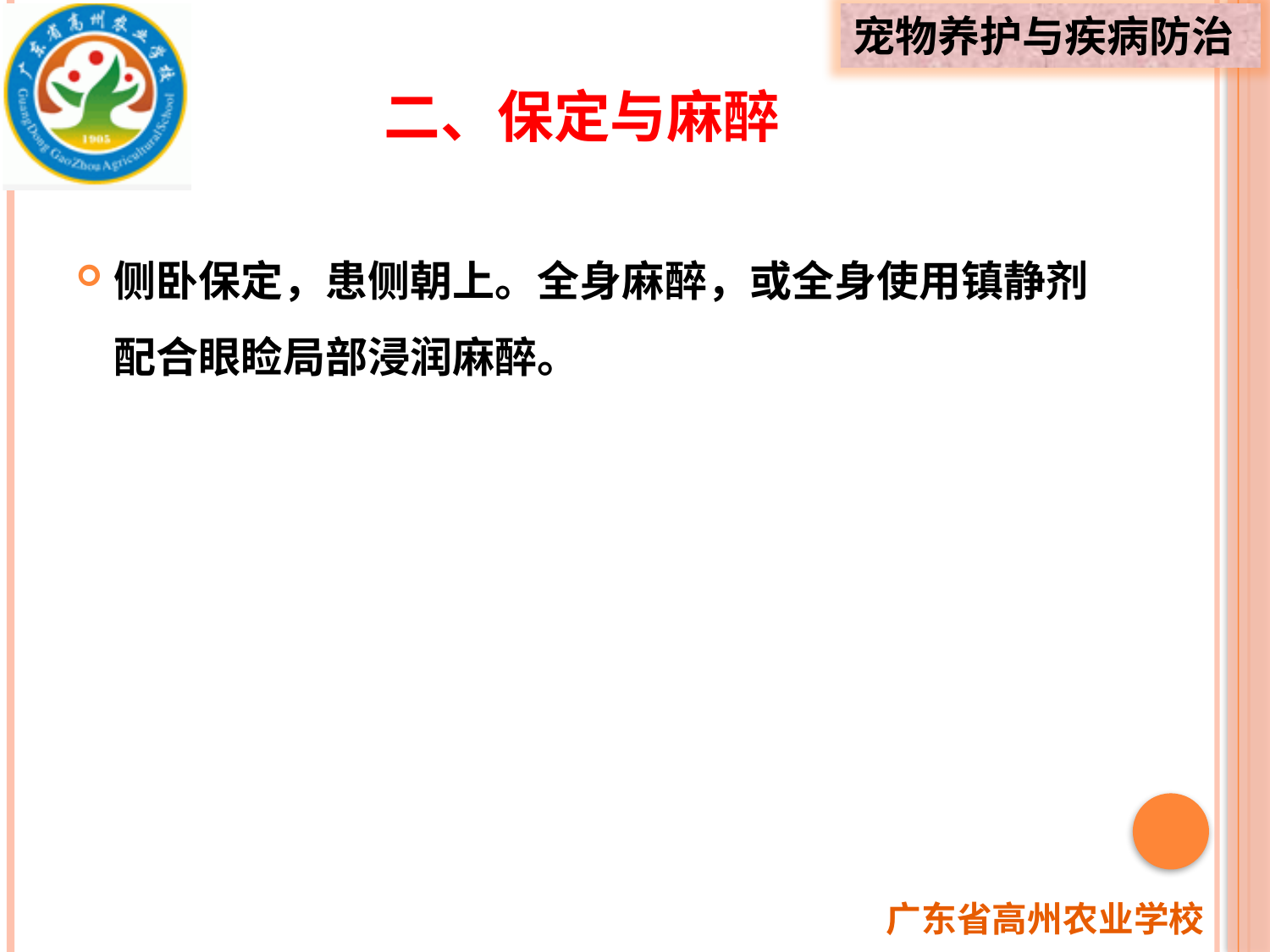

二、保定与麻醉
侧卧保定，患侧朝上。全身麻醉，或全身使用镇静剂配合眼睑局部浸润麻醉。